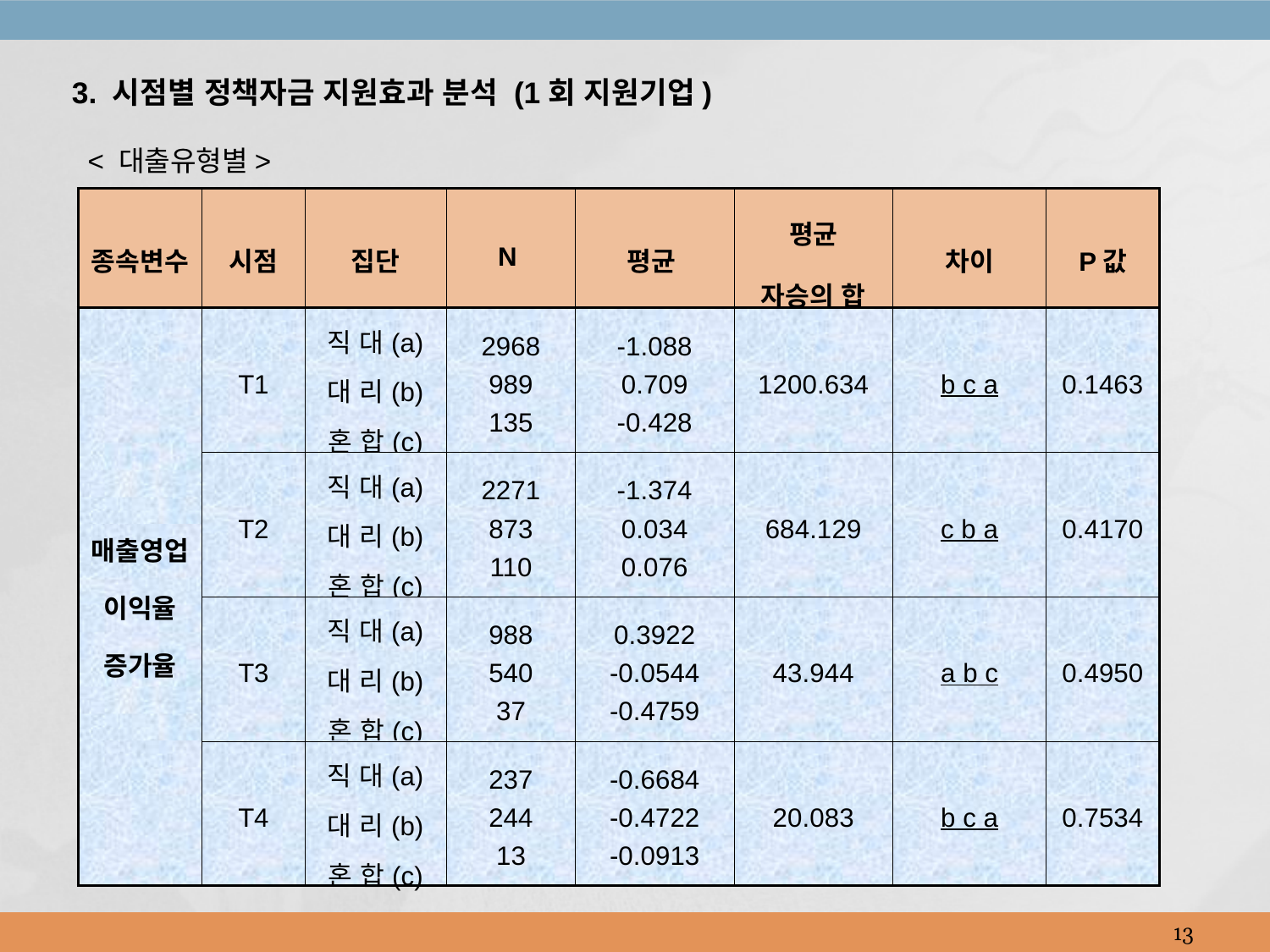

3. 시점별 정책자금 지원효과 분석 (1회 지원기업)
  < 대출유형별>

| 종속변수 | 시점 | 집단 | N | 평균 | 평균 자승의 합 | 차이 | P값 |
| --- | --- | --- | --- | --- | --- | --- | --- |
| 매출영업 이익율 증가율 | T1 | 직 대(a) 대 리(b) 혼 합(c) | 2968 989 135 | -1.088 0.709 -0.428 | 1200.634 | b c a | 0.1463 |
|  | T2 | 직 대(a) 대 리(b) 혼 합(c) | 2271 873 110 | -1.374 0.034 0.076 | 684.129 | c b a | 0.4170 |
|  | T3 | 직 대(a) 대 리(b) 혼 합(c) | 988 540 37 | 0.3922 -0.0544 -0.4759 | 43.944 | a b c | 0.4950 |
|  | T4 | 직 대(a) 대 리(b) 혼 합(c) | 237 244 13 | -0.6684 -0.4722 -0.0913 | 20.083 | b c a | 0.7534 |
13